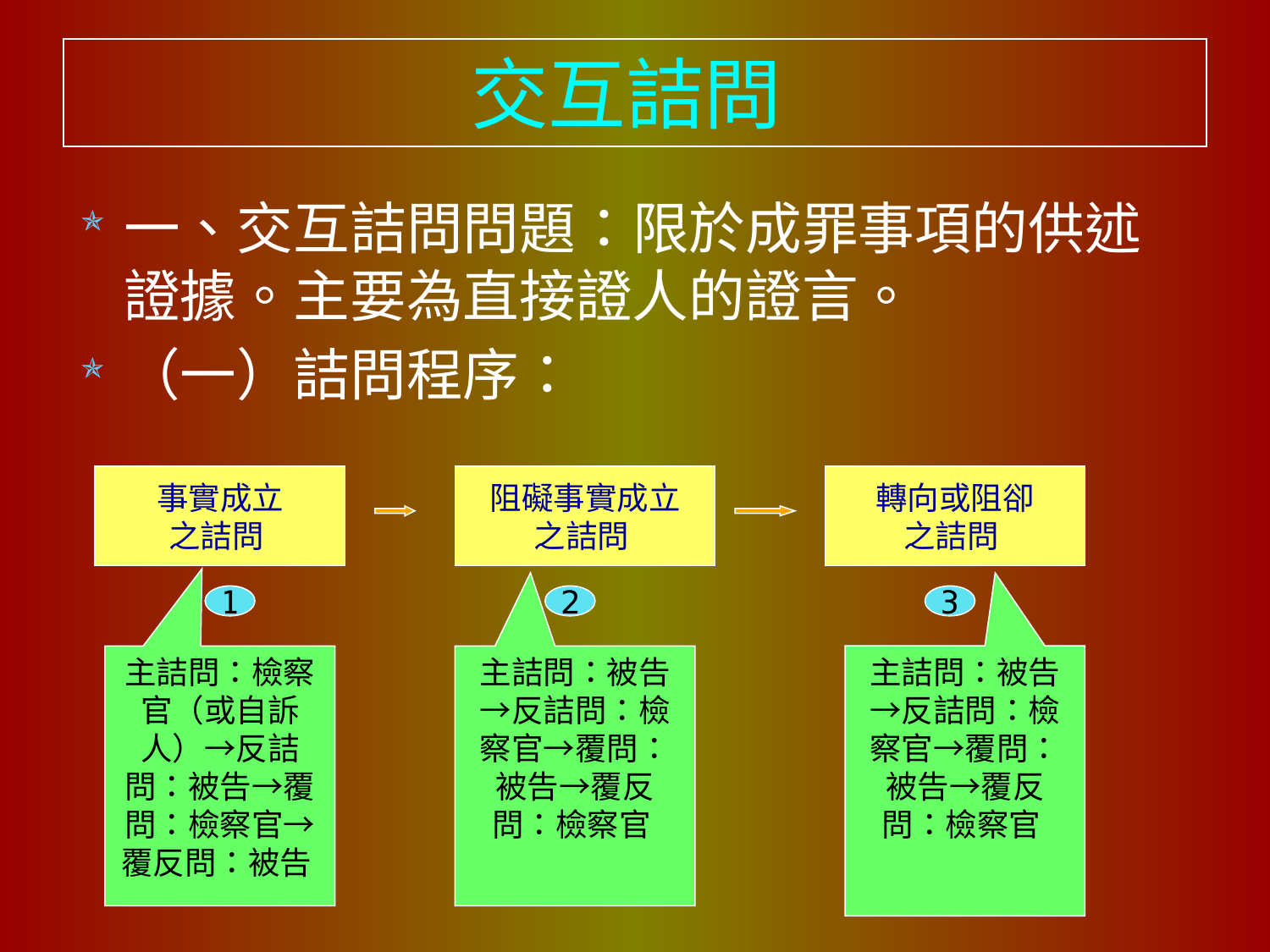

# 交互詰問
一、交互詰問問題：限於成罪事項的供述證據。主要為直接證人的證言。
（一）詰問程序：
事實成立
之詰問
阻礙事實成立
之詰問
轉向或阻卻
之詰問

1
2
3
主詰問：檢察官（或自訴人）→反詰問：被告→覆問：檢察官→覆反問：被告
主詰問：被告→反詰問：檢察官→覆問：被告→覆反問：檢察官
主詰問：被告→反詰問：檢察官→覆問：被告→覆反問：檢察官